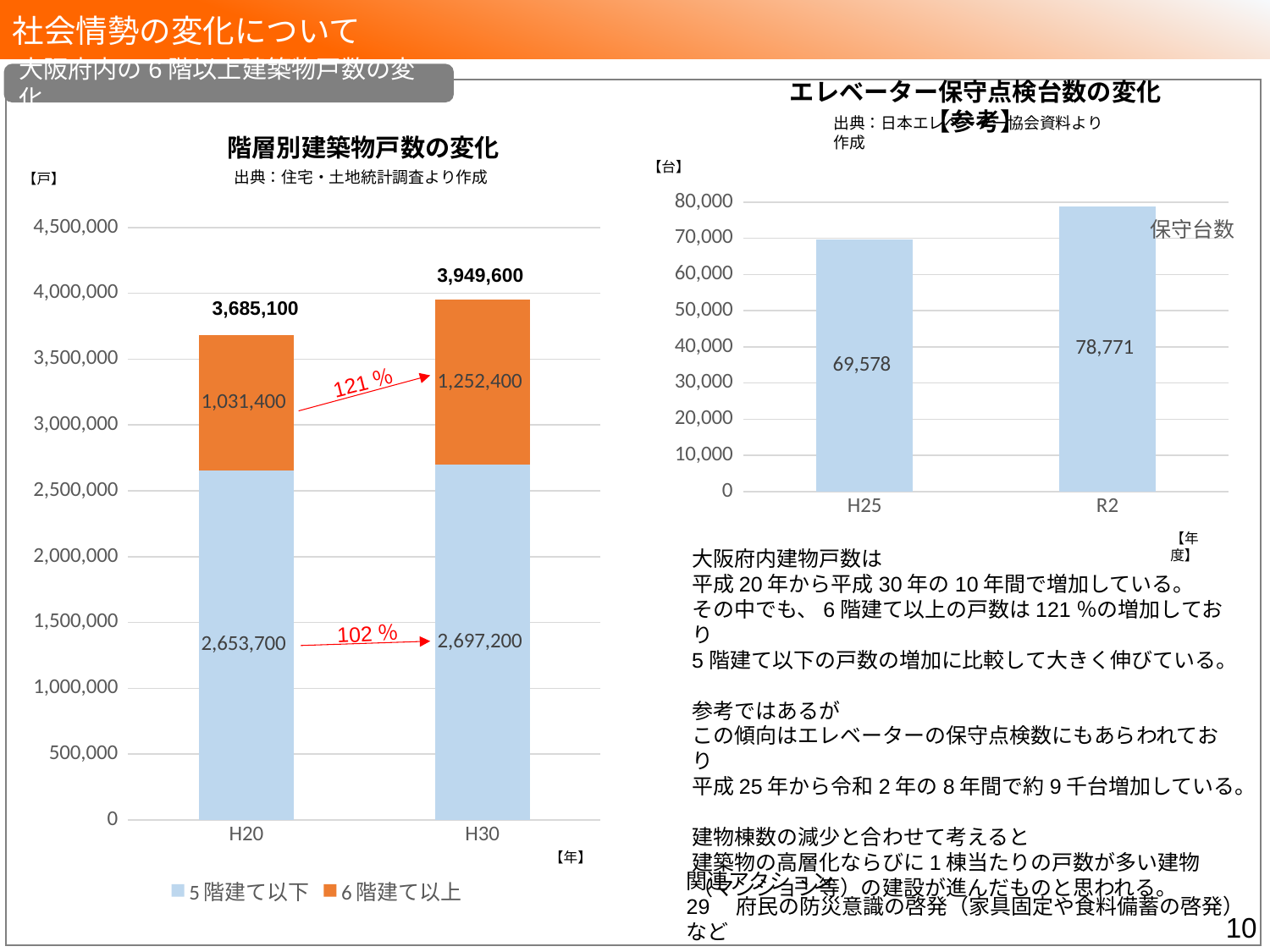

社会情勢の変化について
大阪府内の6階以上建築物戸数の変化

エレベーター保守点検台数の変化【参考】
出典：日本エレベーター協会資料より作成
階層別建築物戸数の変化
出典：住宅・土地統計調査より作成
【台】
【戸】

### Chart

| Category | 保守台数 |
|---|---|
| H25 | 69578.0 |
| R2 | 78771.0 |

### Chart

| Category | 5階建て以下 | 6階建て以上 |
|---|---|---|
| H20 | 2653700.0 | 1031400.0 |
| H30 | 2697200.0 | 1252400.0 |
3,949,600
3,685,100
121％
【年度】
大阪府内建物戸数は
平成20年から平成30年の10年間で増加している。
その中でも、6階建て以上の戸数は121％の増加しており
5階建て以下の戸数の増加に比較して大きく伸びている。

参考ではあるが
この傾向はエレベーターの保守点検数にもあらわれており
平成25年から令和2年の8年間で約9千台増加している。

建物棟数の減少と合わせて考えると
建築物の高層化ならびに1棟当たりの戸数が多い建物（マンション等）の建設が進んだものと思われる。
102％
【年】
関連アクション
29　府民の防災意識の啓発（家具固定や食料備蓄の啓発）
など
10